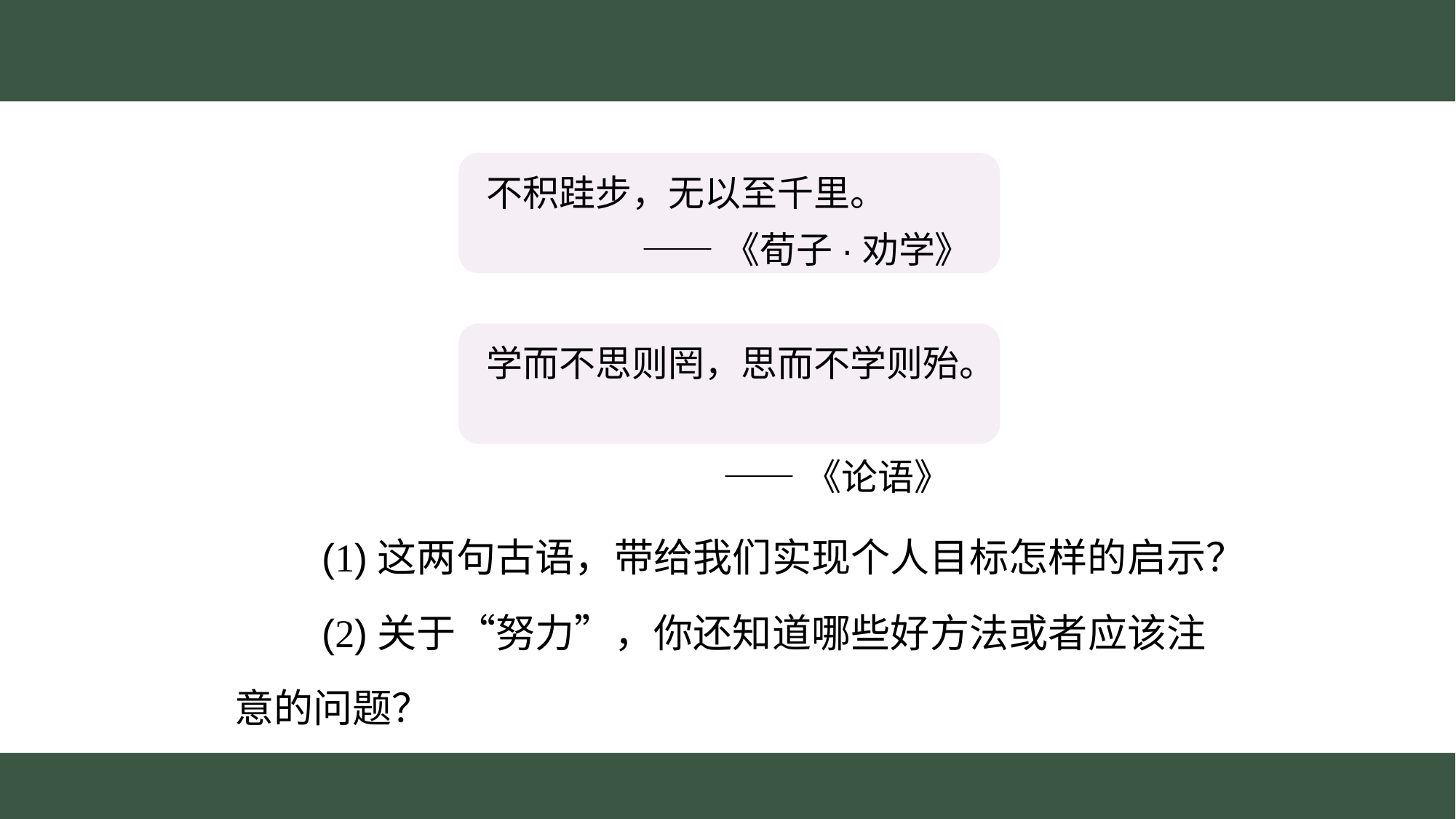

不积跬步，无以至千里。
                   ——《荀子·劝学》

学而不思则罔，思而不学则殆。
                             ——《论语》

　　(1)这两句古语，带给我们实现个人目标怎样的启示？
　　(2)关于“努力”，你还知道哪些好方法或者应该注
意的问题？